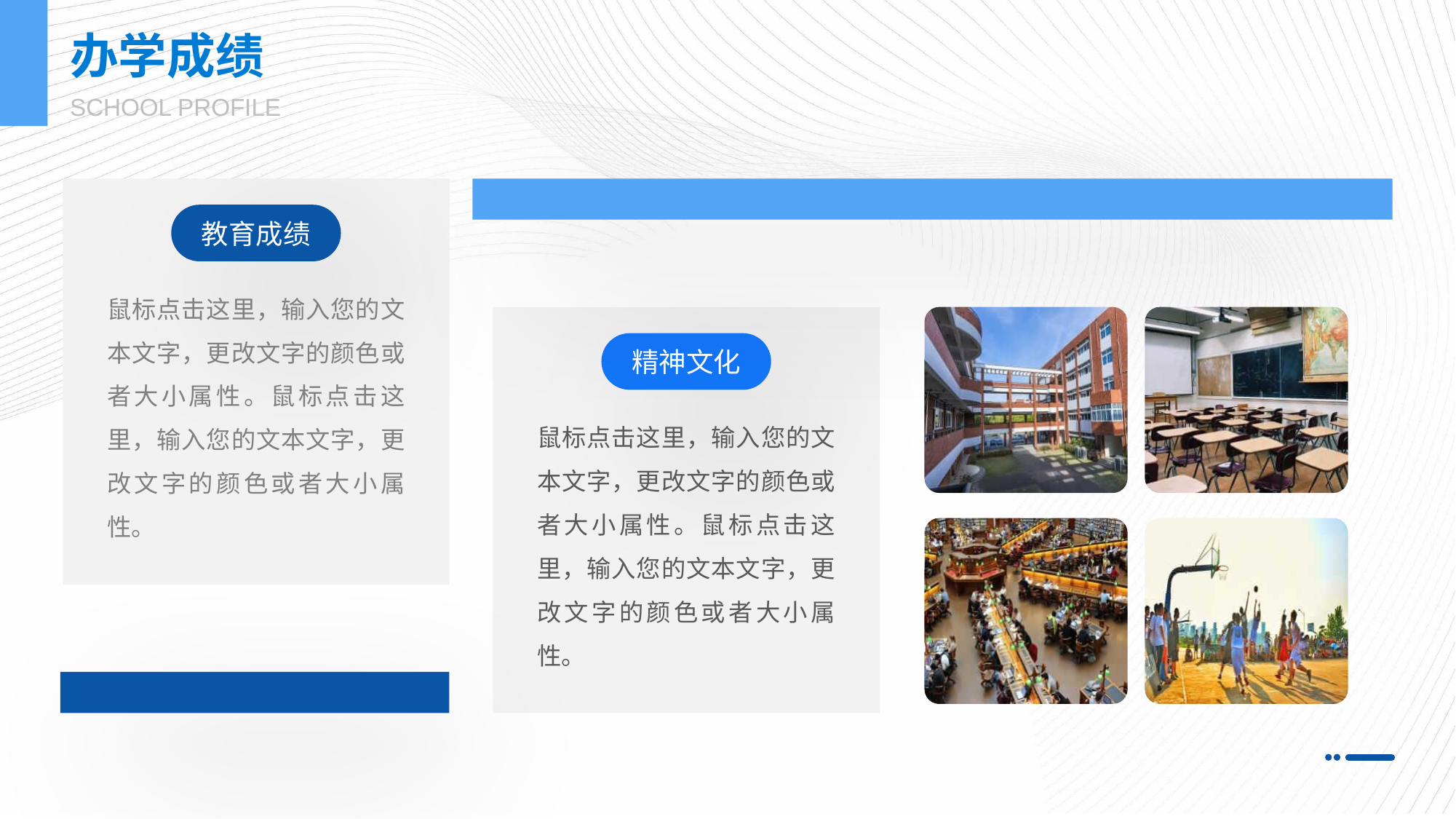

办学成绩
SCHOOL PROFILE

教育成绩
鼠标点击这里，输入您的文本文字，更改文字的颜色或者大小属性。鼠标点击这里，输入您的文本文字，更改文字的颜色或者大小属性。

精神文化
鼠标点击这里，输入您的文本文字，更改文字的颜色或者大小属性。鼠标点击这里，输入您的文本文字，更改文字的颜色或者大小属性。